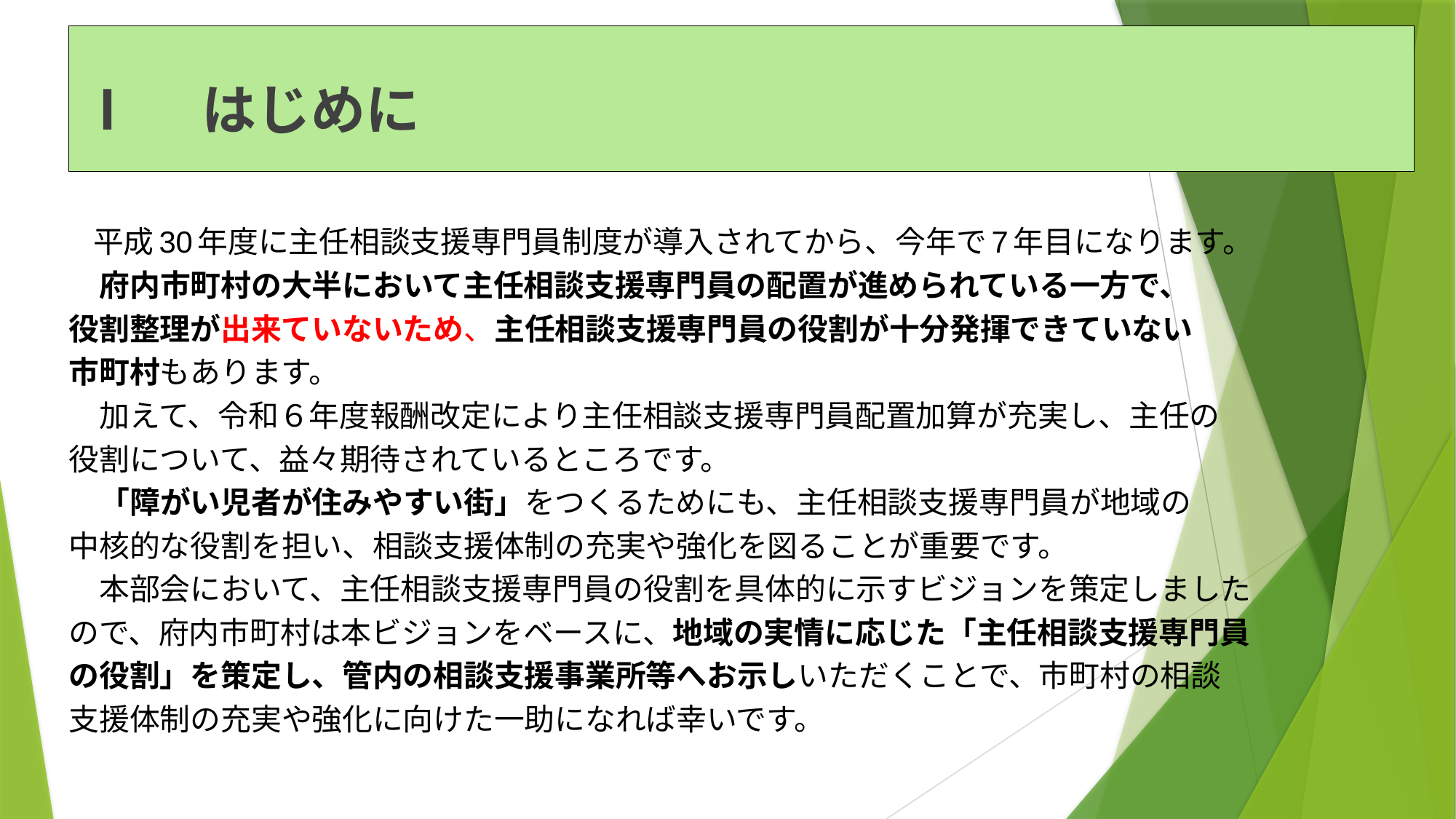

Ⅰ　はじめに

　平成30年度に主任相談支援専門員制度が導入されてから、今年で7年目になります。
　府内市町村の大半において主任相談支援専門員の配置が進められている一方で、
役割整理が出来ていないため、主任相談支援専門員の役割が十分発揮できていない
市町村もあります。
　加えて、令和６年度報酬改定により主任相談支援専門員配置加算が充実し、主任の
役割について、益々期待されているところです。
　「障がい児者が住みやすい街」をつくるためにも、主任相談支援専門員が地域の
中核的な役割を担い、相談支援体制の充実や強化を図ることが重要です。
　本部会において、主任相談支援専門員の役割を具体的に示すビジョンを策定しました
ので、府内市町村は本ビジョンをベースに、地域の実情に応じた「主任相談支援専門員
の役割」を策定し、管内の相談支援事業所等へお示しいただくことで、市町村の相談
支援体制の充実や強化に向けた一助になれば幸いです。